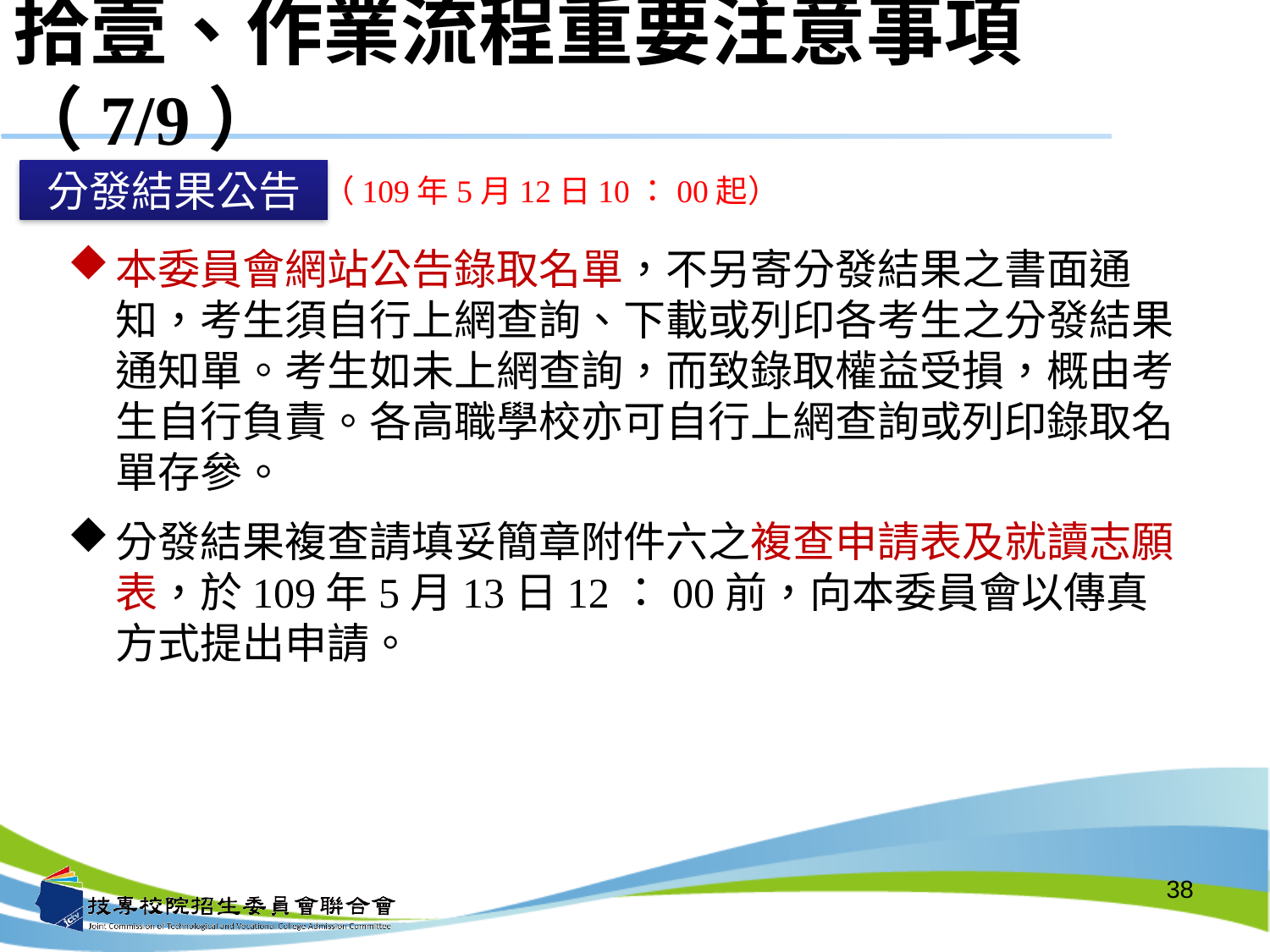

# 拾壹、作業流程重要注意事項（7/9）
分發結果公告
（109年5月12日10：00起）
本委員會網站公告錄取名單，不另寄分發結果之書面通知，考生須自行上網查詢、下載或列印各考生之分發結果通知單。考生如未上網查詢，而致錄取權益受損，概由考生自行負責。各高職學校亦可自行上網查詢或列印錄取名單存參。
分發結果複查請填妥簡章附件六之複查申請表及就讀志願表，於109年5月13日12：00前，向本委員會以傳真方式提出申請。
38